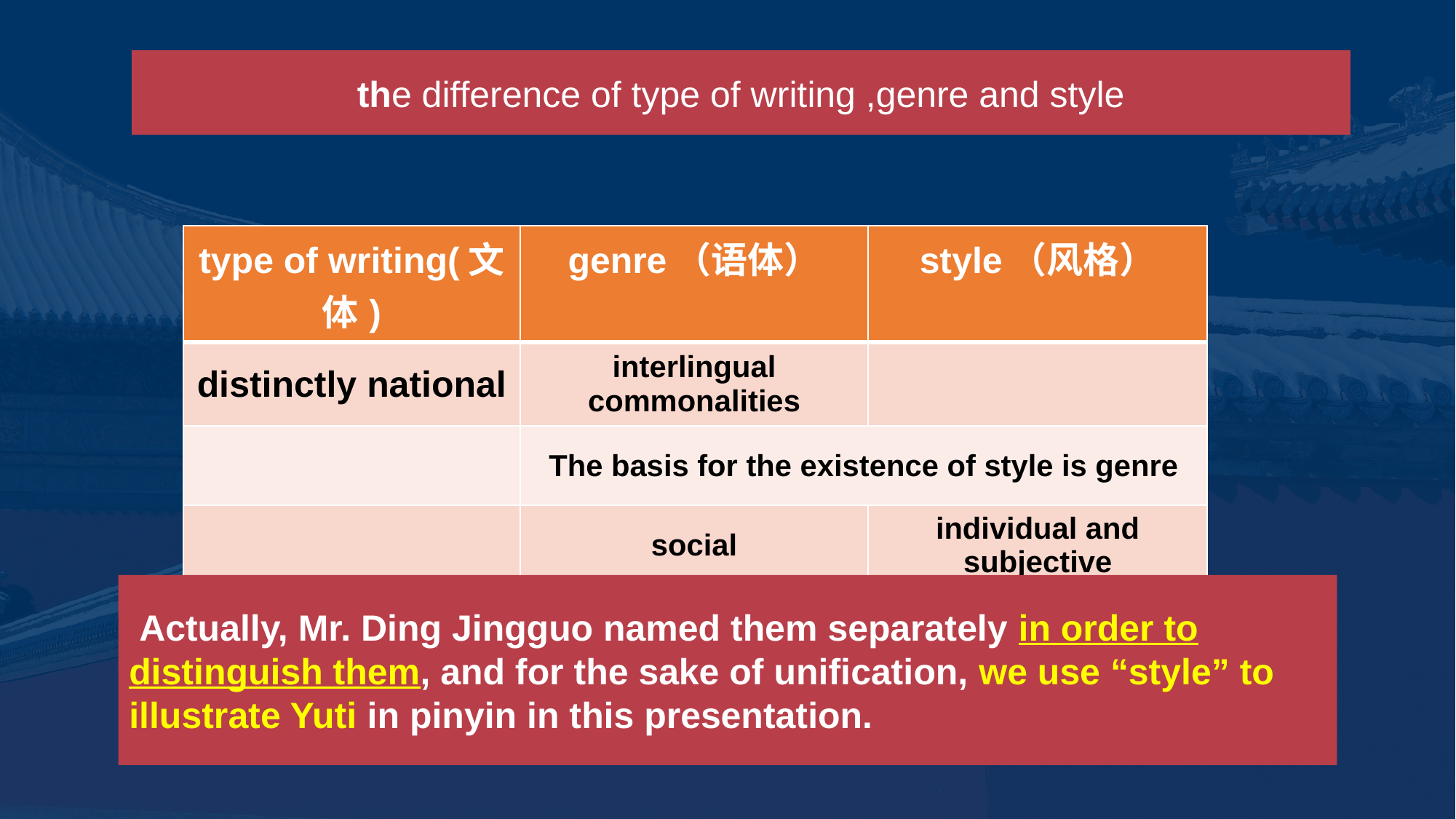

the difference of type of writing ,genre and style
| type of writing(文体) | genre（语体） | style（风格） |
| --- | --- | --- |
| distinctly national | interlingual commonalities |  |
|  | The basis for the existence of style is genre |  |
|  | social | individual and subjective |
 Actually, Mr. Ding Jingguo named them separately in order to distinguish them, and for the sake of unification, we use “style” to illustrate Yuti in pinyin in this presentation.